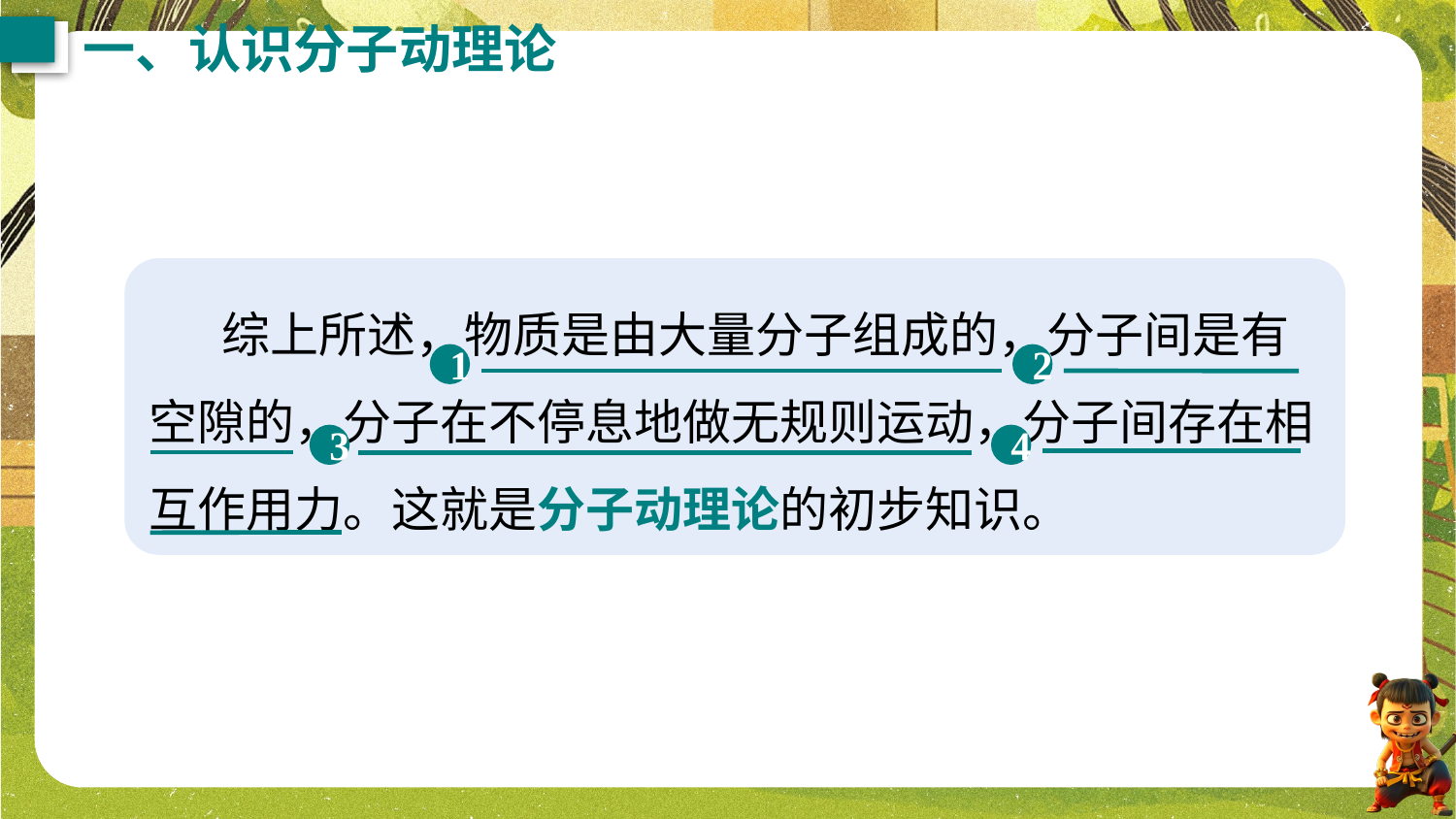

一、认识分子动理论

综上所述，物质是由大量分子组成的，分子间是有空隙的，分子在不停息地做无规则运动，分子间存在相互作用力。这就是分子动理论的初步知识。
1
2
4
3